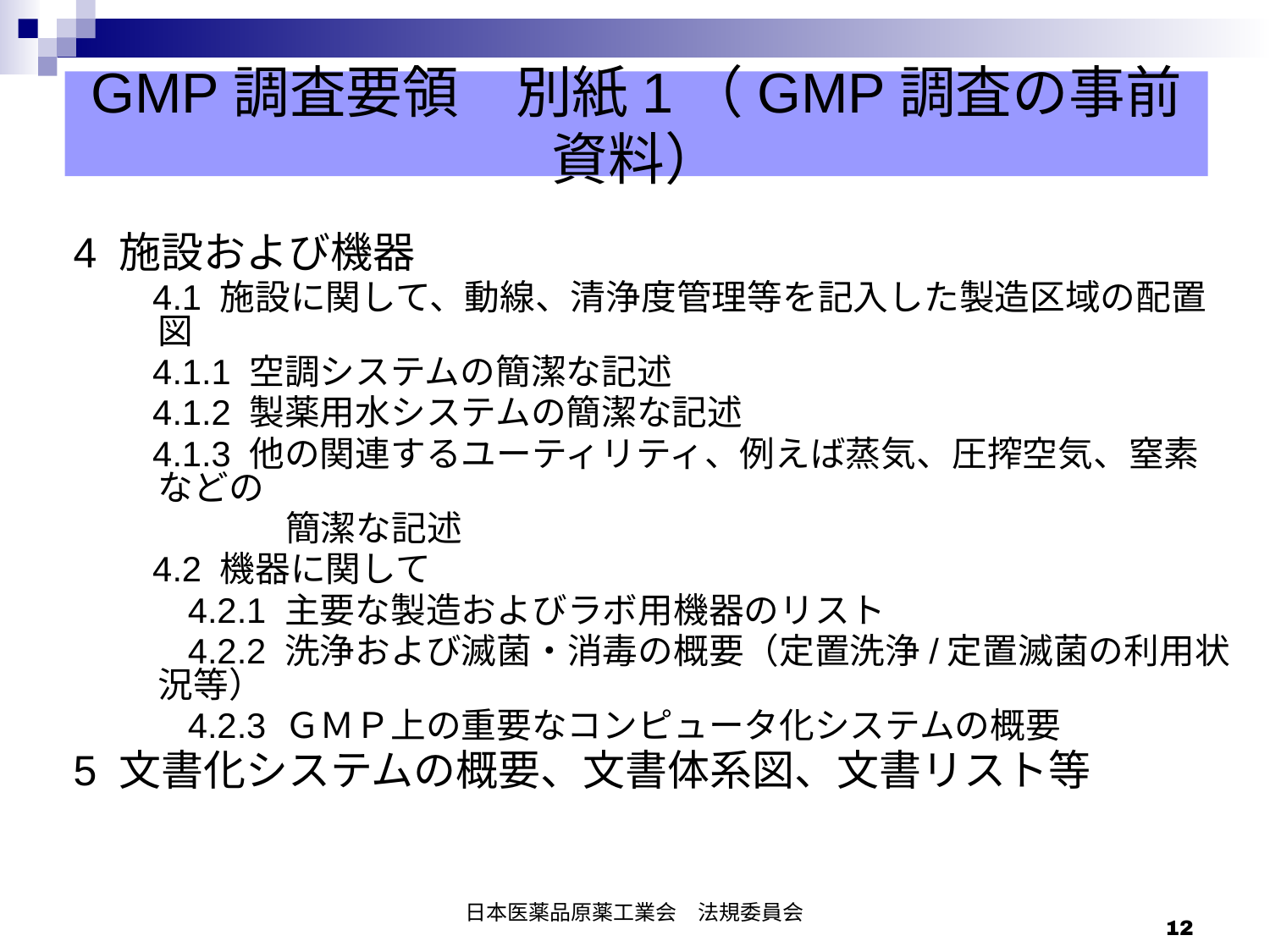

#
GMP調査要領　別紙1（GMP調査の事前資料）
4 施設および機器
　　4.1 施設に関して、動線、清浄度管理等を記入した製造区域の配置図
　　4.1.1 空調システムの簡潔な記述
　　4.1.2 製薬用水システムの簡潔な記述
　　4.1.3 他の関連するユーティリティ、例えば蒸気、圧搾空気、窒素などの
　　　　　　簡潔な記述
　　4.2 機器に関して
　　　4.2.1 主要な製造およびラボ用機器のリスト
　　　4.2.2 洗浄および滅菌・消毒の概要（定置洗浄/定置滅菌の利用状況等）
　　　4.2.3 ＧＭＰ上の重要なコンピュータ化システムの概要
5 文書化システムの概要、文書体系図、文書リスト等

日本医薬品原薬工業会　法規委員会
12